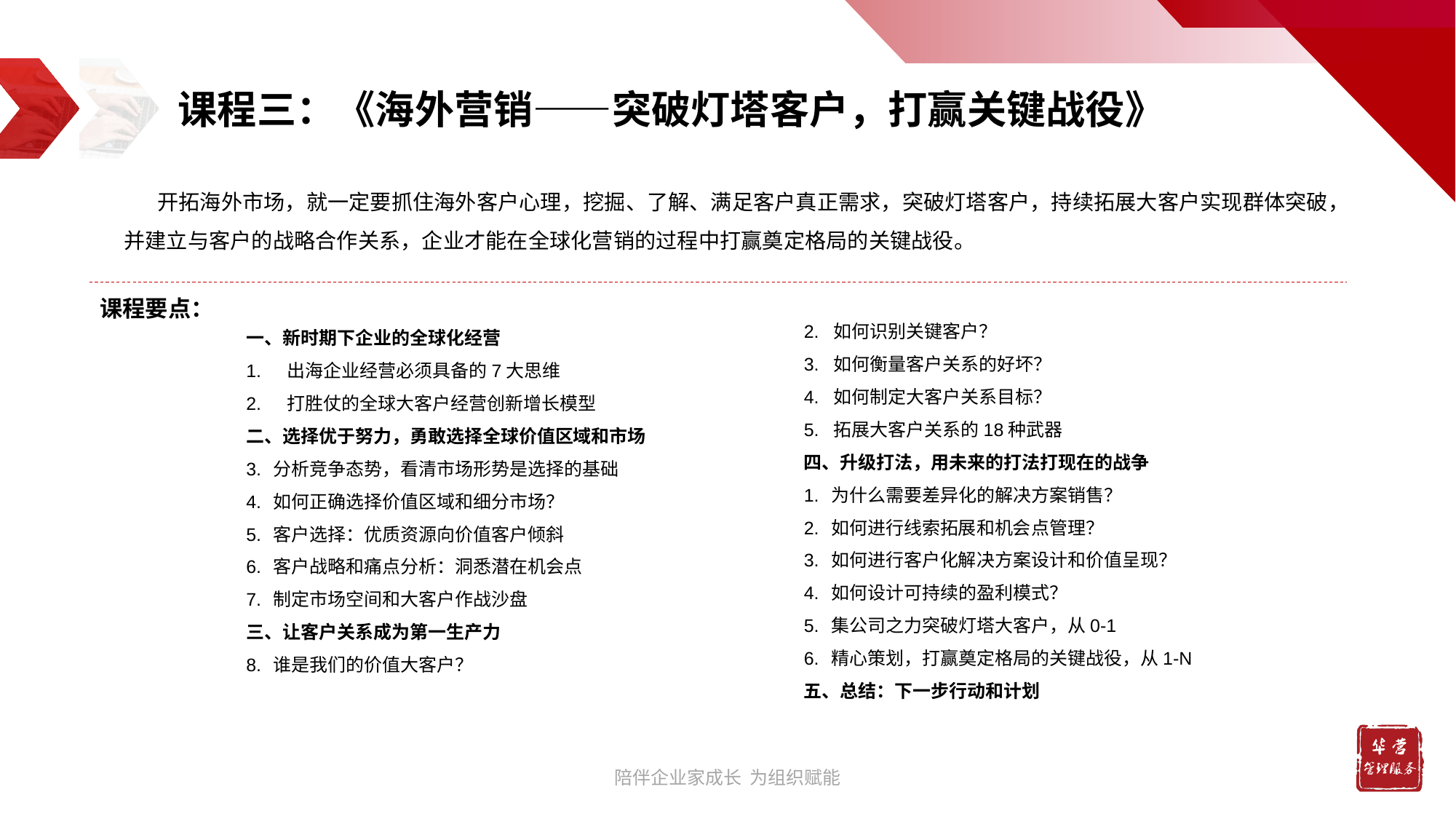

课程三：《海外营销——突破灯塔客户，打赢关键战役》
      开拓海外市场，就一定要抓住海外客户心理，挖掘、了解、满足客户真正需求，突破灯塔客户，持续拓展大客户实现群体突破，并建立与客户的战略合作关系，企业才能在全球化营销的过程中打赢奠定格局的关键战役。
课程要点：
2.  如何识别关键客户？
3.  如何衡量客户关系的好坏？
4.  如何制定大客户关系目标？
5.  拓展大客户关系的18种武器
四、升级打法，用未来的打法打现在的战争
为什么需要差异化的解决方案销售？
如何进行线索拓展和机会点管理？
如何进行客户化解决方案设计和价值呈现？
如何设计可持续的盈利模式？
集公司之力突破灯塔大客户，从0-1
精心策划，打赢奠定格局的关键战役，从1-N
五、总结：下一步行动和计划
一、新时期下企业的全球化经营
出海企业经营必须具备的7大思维
打胜仗的全球大客户经营创新增长模型
二、选择优于努力，勇敢选择全球价值区域和市场
分析竞争态势，看清市场形势是选择的基础
如何正确选择价值区域和细分市场？
客户选择：优质资源向价值客户倾斜
客户战略和痛点分析：洞悉潜在机会点
制定市场空间和大客户作战沙盘
三、让客户关系成为第一生产力
谁是我们的价值大客户？